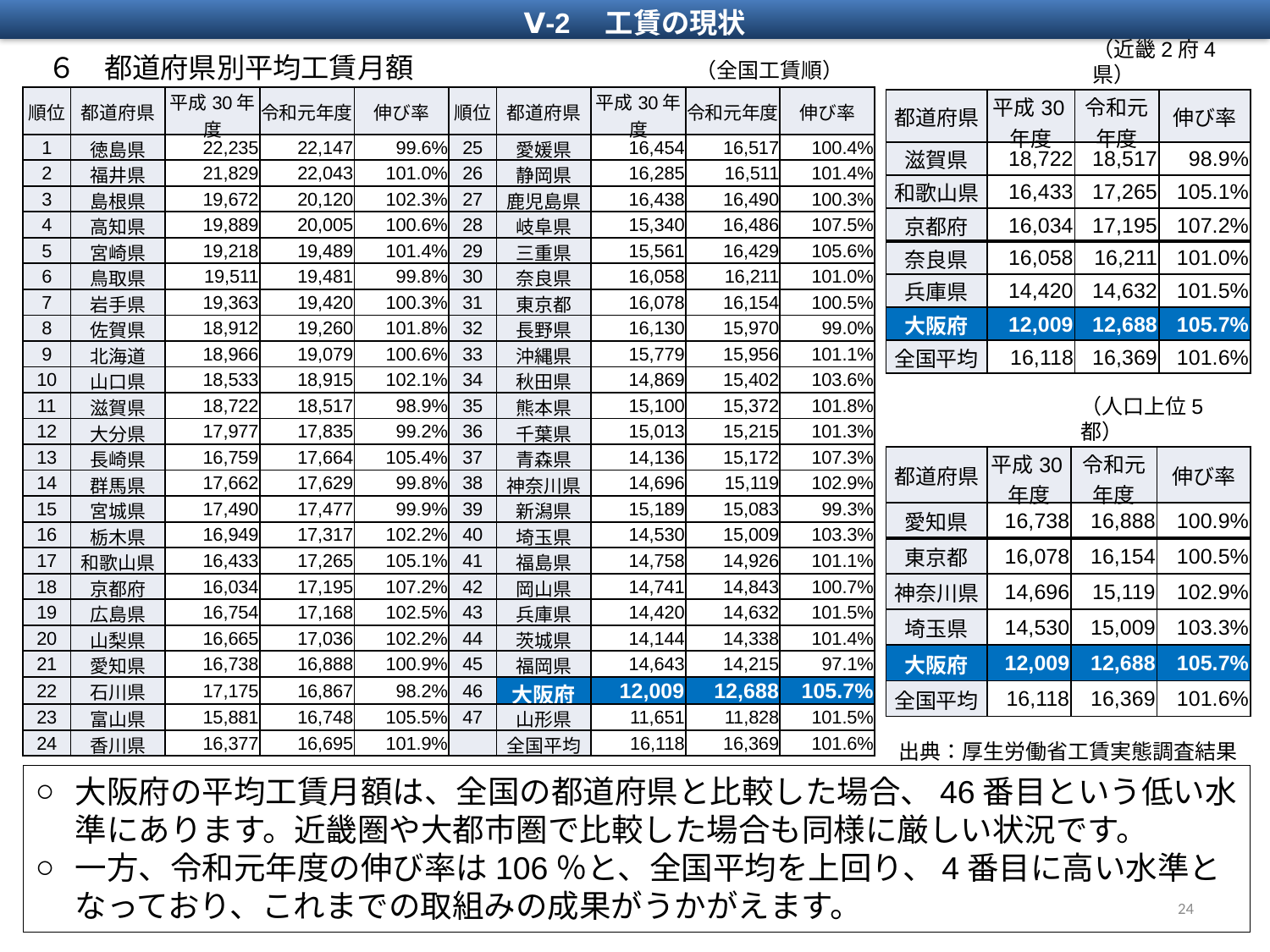

Ⅴ-2　工賃の現状
６　都道府県別平均工賃月額　　　　　　　　　　（全国工賃順）
（近畿2府4県）
| 順位 | 都道府県 | 平成30年度 | 令和元年度 | 伸び率 | 順位 | 都道府県 | 平成30年度 | 令和元年度 | 伸び率 |
| --- | --- | --- | --- | --- | --- | --- | --- | --- | --- |
| 1 | 徳島県 | 22,235 | 22,147 | 99.6% | 25 | 愛媛県 | 16,454 | 16,517 | 100.4% |
| 2 | 福井県 | 21,829 | 22,043 | 101.0% | 26 | 静岡県 | 16,285 | 16,511 | 101.4% |
| 3 | 島根県 | 19,672 | 20,120 | 102.3% | 27 | 鹿児島県 | 16,438 | 16,490 | 100.3% |
| 4 | 高知県 | 19,889 | 20,005 | 100.6% | 28 | 岐阜県 | 15,340 | 16,486 | 107.5% |
| 5 | 宮崎県 | 19,218 | 19,489 | 101.4% | 29 | 三重県 | 15,561 | 16,429 | 105.6% |
| 6 | 鳥取県 | 19,511 | 19,481 | 99.8% | 30 | 奈良県 | 16,058 | 16,211 | 101.0% |
| 7 | 岩手県 | 19,363 | 19,420 | 100.3% | 31 | 東京都 | 16,078 | 16,154 | 100.5% |
| 8 | 佐賀県 | 18,912 | 19,260 | 101.8% | 32 | 長野県 | 16,130 | 15,970 | 99.0% |
| 9 | 北海道 | 18,966 | 19,079 | 100.6% | 33 | 沖縄県 | 15,779 | 15,956 | 101.1% |
| 10 | 山口県 | 18,533 | 18,915 | 102.1% | 34 | 秋田県 | 14,869 | 15,402 | 103.6% |
| 11 | 滋賀県 | 18,722 | 18,517 | 98.9% | 35 | 熊本県 | 15,100 | 15,372 | 101.8% |
| 12 | 大分県 | 17,977 | 17,835 | 99.2% | 36 | 千葉県 | 15,013 | 15,215 | 101.3% |
| 13 | 長崎県 | 16,759 | 17,664 | 105.4% | 37 | 青森県 | 14,136 | 15,172 | 107.3% |
| 14 | 群馬県 | 17,662 | 17,629 | 99.8% | 38 | 神奈川県 | 14,696 | 15,119 | 102.9% |
| 15 | 宮城県 | 17,490 | 17,477 | 99.9% | 39 | 新潟県 | 15,189 | 15,083 | 99.3% |
| 16 | 栃木県 | 16,949 | 17,317 | 102.2% | 40 | 埼玉県 | 14,530 | 15,009 | 103.3% |
| 17 | 和歌山県 | 16,433 | 17,265 | 105.1% | 41 | 福島県 | 14,758 | 14,926 | 101.1% |
| 18 | 京都府 | 16,034 | 17,195 | 107.2% | 42 | 岡山県 | 14,741 | 14,843 | 100.7% |
| 19 | 広島県 | 16,754 | 17,168 | 102.5% | 43 | 兵庫県 | 14,420 | 14,632 | 101.5% |
| 20 | 山梨県 | 16,665 | 17,036 | 102.2% | 44 | 茨城県 | 14,144 | 14,338 | 101.4% |
| 21 | 愛知県 | 16,738 | 16,888 | 100.9% | 45 | 福岡県 | 14,643 | 14,215 | 97.1% |
| 22 | 石川県 | 17,175 | 16,867 | 98.2% | 46 | 大阪府 | 12,009 | 12,688 | 105.7% |
| 23 | 富山県 | 15,881 | 16,748 | 105.5% | 47 | 山形県 | 11,651 | 11,828 | 101.5% |
| 24 | 香川県 | 16,377 | 16,695 | 101.9% |  | 全国平均 | 16,118 | 16,369 | 101.6% |
| 都道府県 | 平成30年度 | 令和元年度 | 伸び率 |
| --- | --- | --- | --- |
| 滋賀県 | 18,722 | 18,517 | 98.9% |
| 和歌山県 | 16,433 | 17,265 | 105.1% |
| 京都府 | 16,034 | 17,195 | 107.2% |
| 奈良県 | 16,058 | 16,211 | 101.0% |
| 兵庫県 | 14,420 | 14,632 | 101.5% |
| 大阪府 | 12,009 | 12,688 | 105.7% |
| 全国平均 | 16,118 | 16,369 | 101.6% |
（人口上位5都）
| 都道府県 | 平成30年度 | 令和元年度 | 伸び率 |
| --- | --- | --- | --- |
| 愛知県 | 16,738 | 16,888 | 100.9% |
| 東京都 | 16,078 | 16,154 | 100.5% |
| 神奈川県 | 14,696 | 15,119 | 102.9% |
| 埼玉県 | 14,530 | 15,009 | 103.3% |
| 大阪府 | 12,009 | 12,688 | 105.7% |
| 全国平均 | 16,118 | 16,369 | 101.6% |
出典：厚生労働省工賃実態調査結果
大阪府の平均工賃月額は、全国の都道府県と比較した場合、46番目という低い水準にあります。近畿圏や大都市圏で比較した場合も同様に厳しい状況です。
一方、令和元年度の伸び率は106％と、全国平均を上回り、4番目に高い水準となっており、これまでの取組みの成果がうかがえます。
24